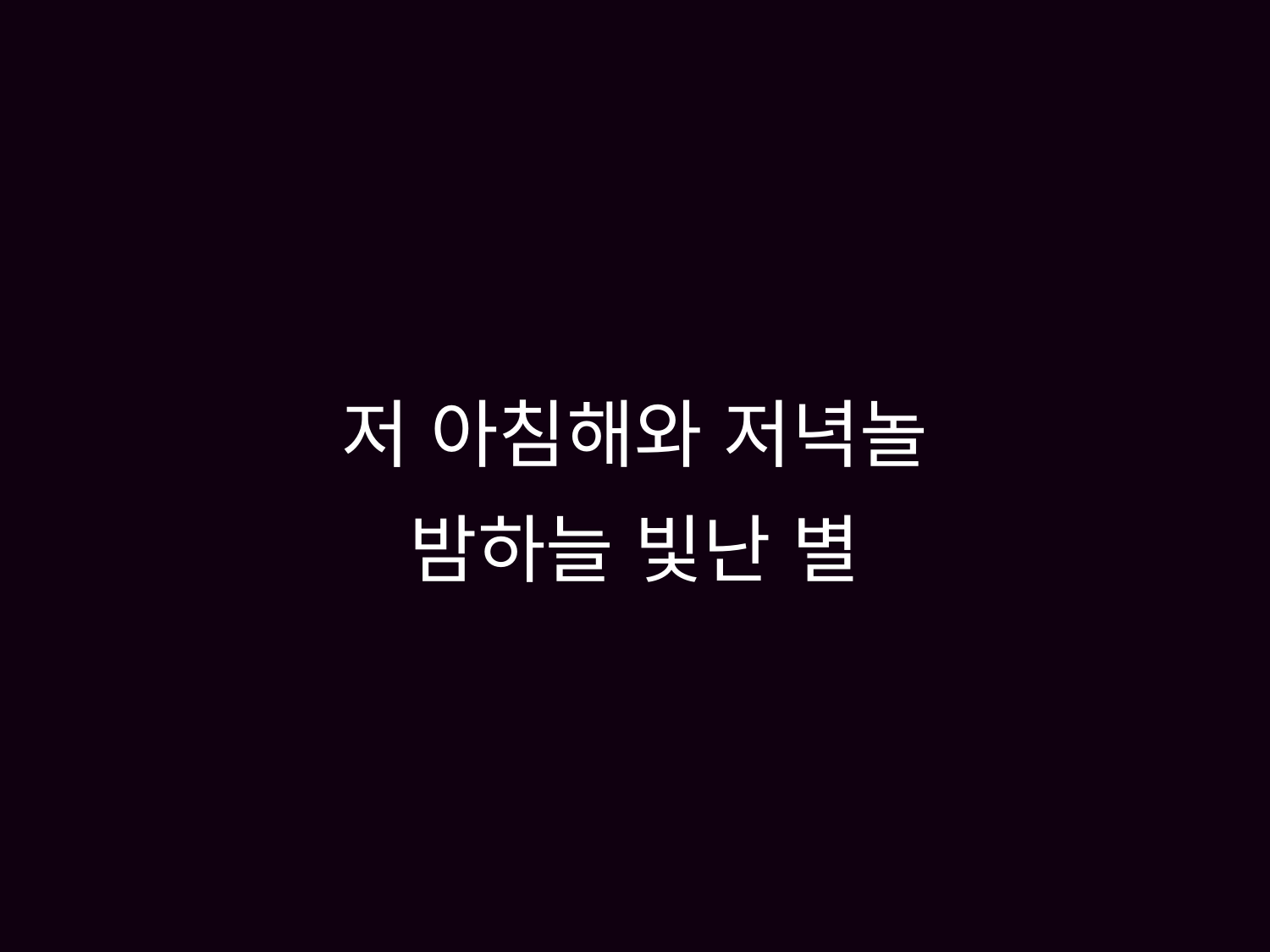

# 저 아침해와 저녁놀 밤하늘 빛난 별